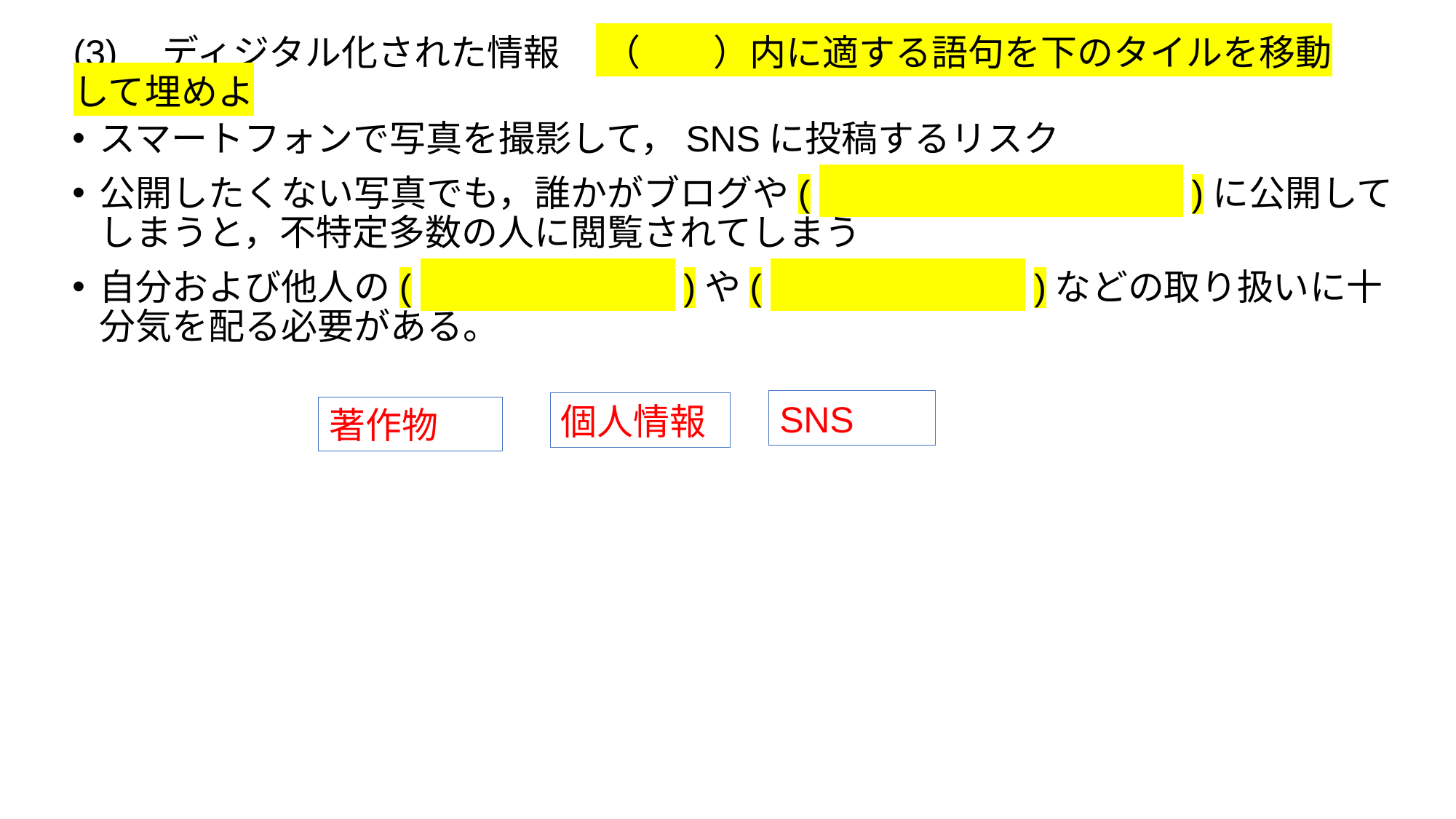

# (3)　ディジタル化された情報　 （　　）内に適する語句を下のタイルを移動して埋めよ
スマートフォンで写真を撮影して，SNSに投稿するリスク
公開したくない写真でも，誰かがブログや(　　　　　　　　　　)に公開してしまうと，不特定多数の人に閲覧されてしまう
自分および他人の(　　　　　　　)や(　　　　　　　)などの取り扱いに十分気を配る必要がある。

SNS
個人情報
著作物